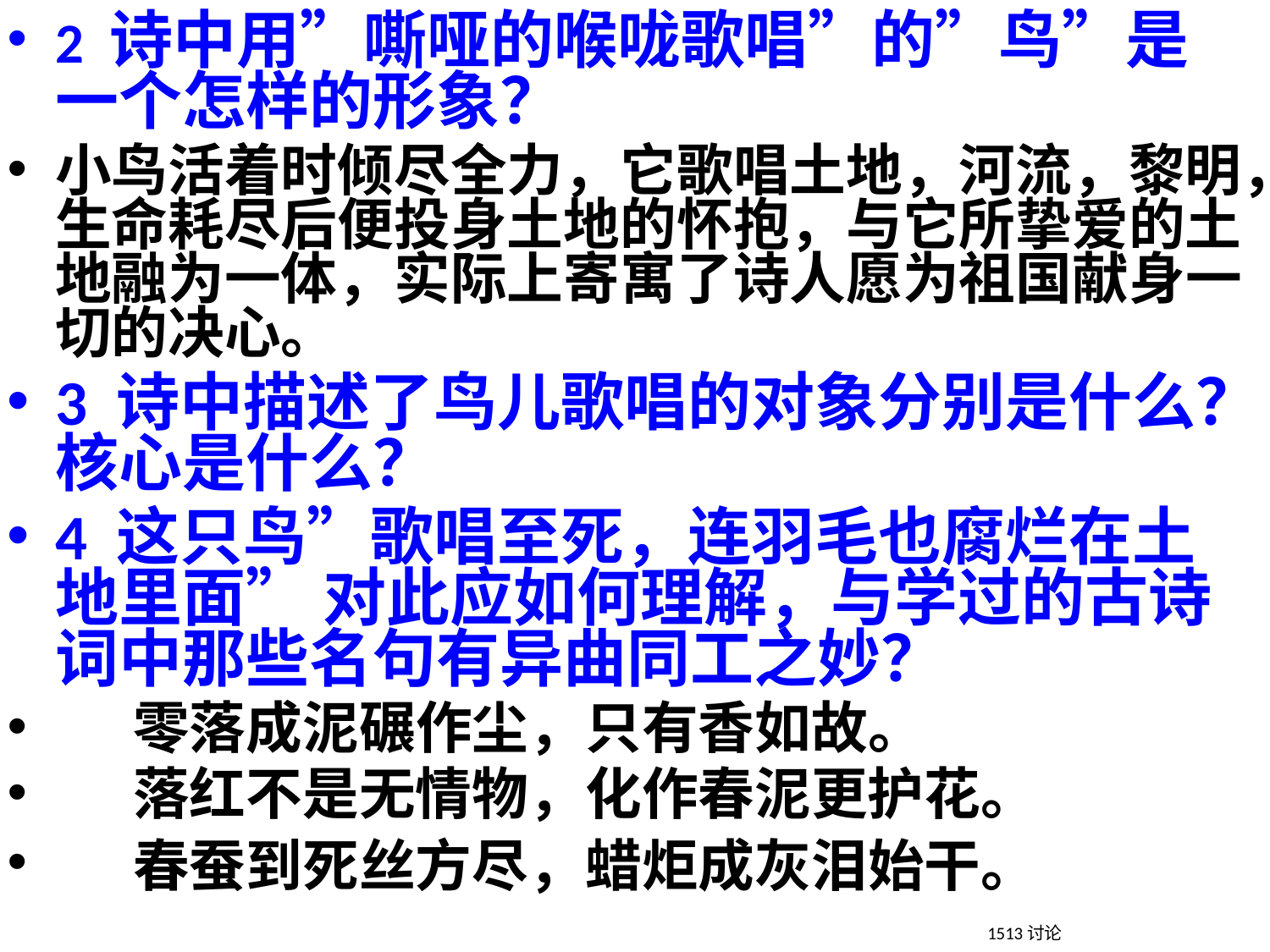

2 诗中用”嘶哑的喉咙歌唱”的”鸟”是一个怎样的形象？
小鸟活着时倾尽全力，它歌唱土地，河流，黎明，生命耗尽后便投身土地的怀抱，与它所挚爱的土地融为一体，实际上寄寓了诗人愿为祖国献身一切的决心。
3 诗中描述了鸟儿歌唱的对象分别是什么？核心是什么？
4 这只鸟”歌唱至死，连羽毛也腐烂在土地里面” 对此应如何理解，与学过的古诗词中那些名句有异曲同工之妙？
     零落成泥碾作尘，只有香如故。
     落红不是无情物，化作春泥更护花。
     春蚕到死丝方尽，蜡炬成灰泪始干。
# 整体感知：
1513讨论